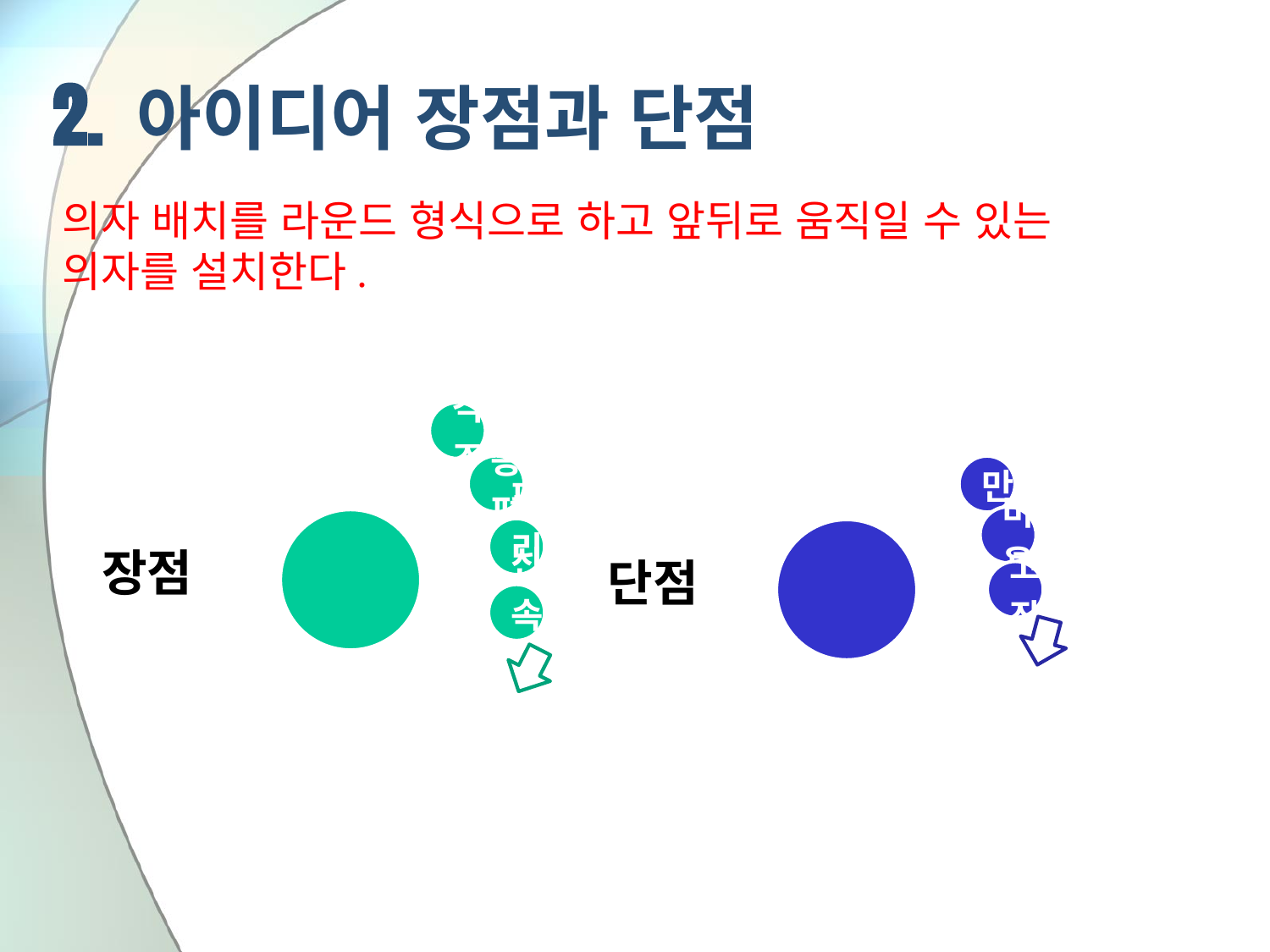

# 2. 아이디어 장점과 단점
의자 배치를 라운드 형식으로 하고 앞뒤로 움직일 수 있는 의자를 설치한다.

고장
장점
단점